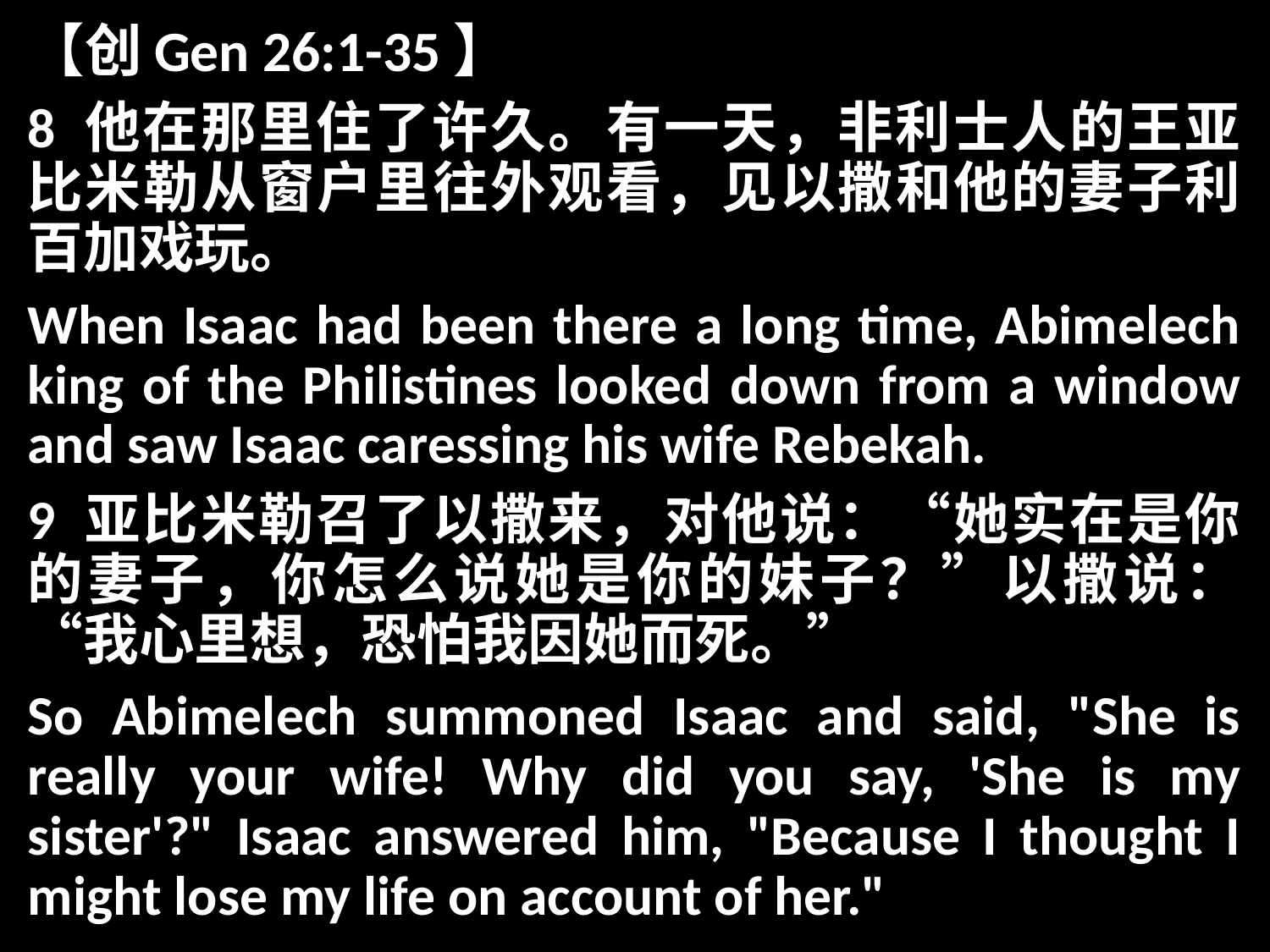

【创Gen 26:1-35】
8 他在那里住了许久。有一天，非利士人的王亚比米勒从窗户里往外观看，见以撒和他的妻子利百加戏玩。
When Isaac had been there a long time, Abimelech king of the Philistines looked down from a window and saw Isaac caressing his wife Rebekah.
9 亚比米勒召了以撒来，对他说：“她实在是你的妻子，你怎么说她是你的妹子？”以撒说：“我心里想，恐怕我因她而死。”
So Abimelech summoned Isaac and said, "She is really your wife! Why did you say, 'She is my sister'?" Isaac answered him, "Because I thought I might lose my life on account of her."